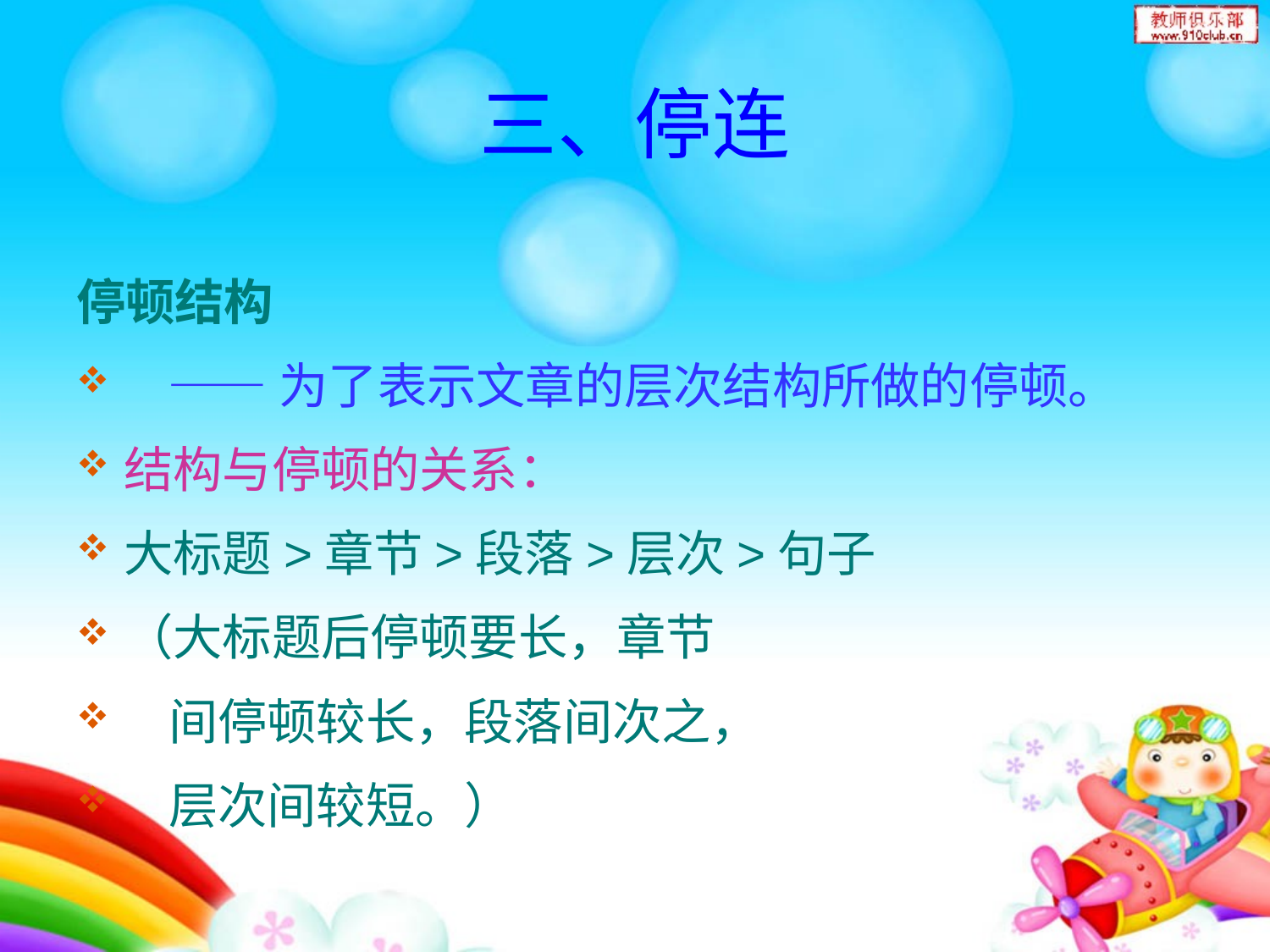

# 三、停连
停顿结构
    ——为了表示文章的层次结构所做的停顿。
结构与停顿的关系：
大标题>章节>段落>层次>句子
（大标题后停顿要长，章节
   间停顿较长，段落间次之，
   层次间较短。）